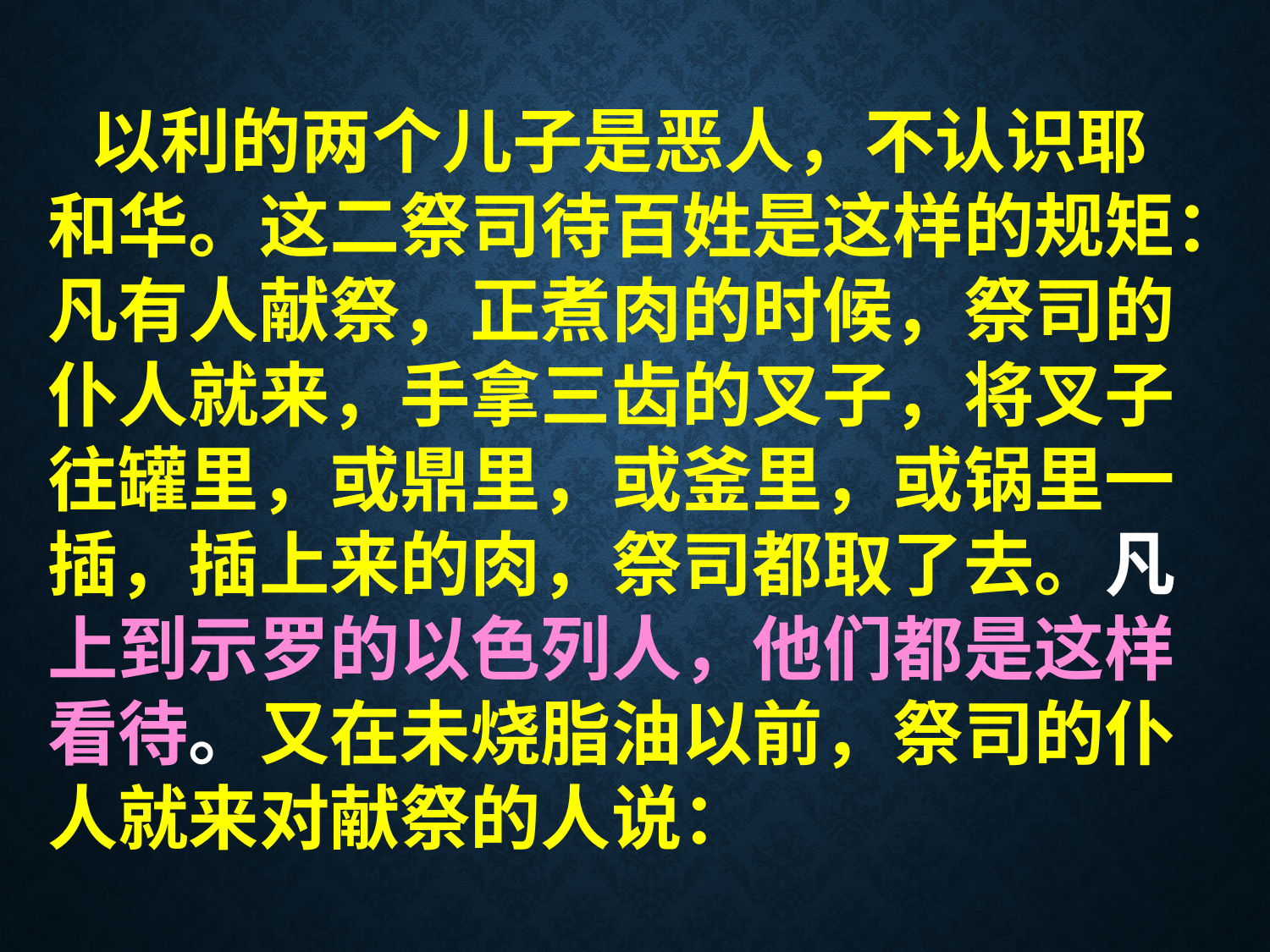

# 以利的两个儿子是恶人，不认识耶和华。这二祭司待百姓是这样的规矩：凡有人献祭，正煮肉的时候，祭司的仆人就来，手拿三齿的叉子，将叉子往罐里，或鼎里，或釜里，或锅里一插，插上来的肉，祭司都取了去。凡上到示罗的以色列人，他们都是这样看待。又在未烧脂油以前，祭司的仆人就来对献祭的人说：